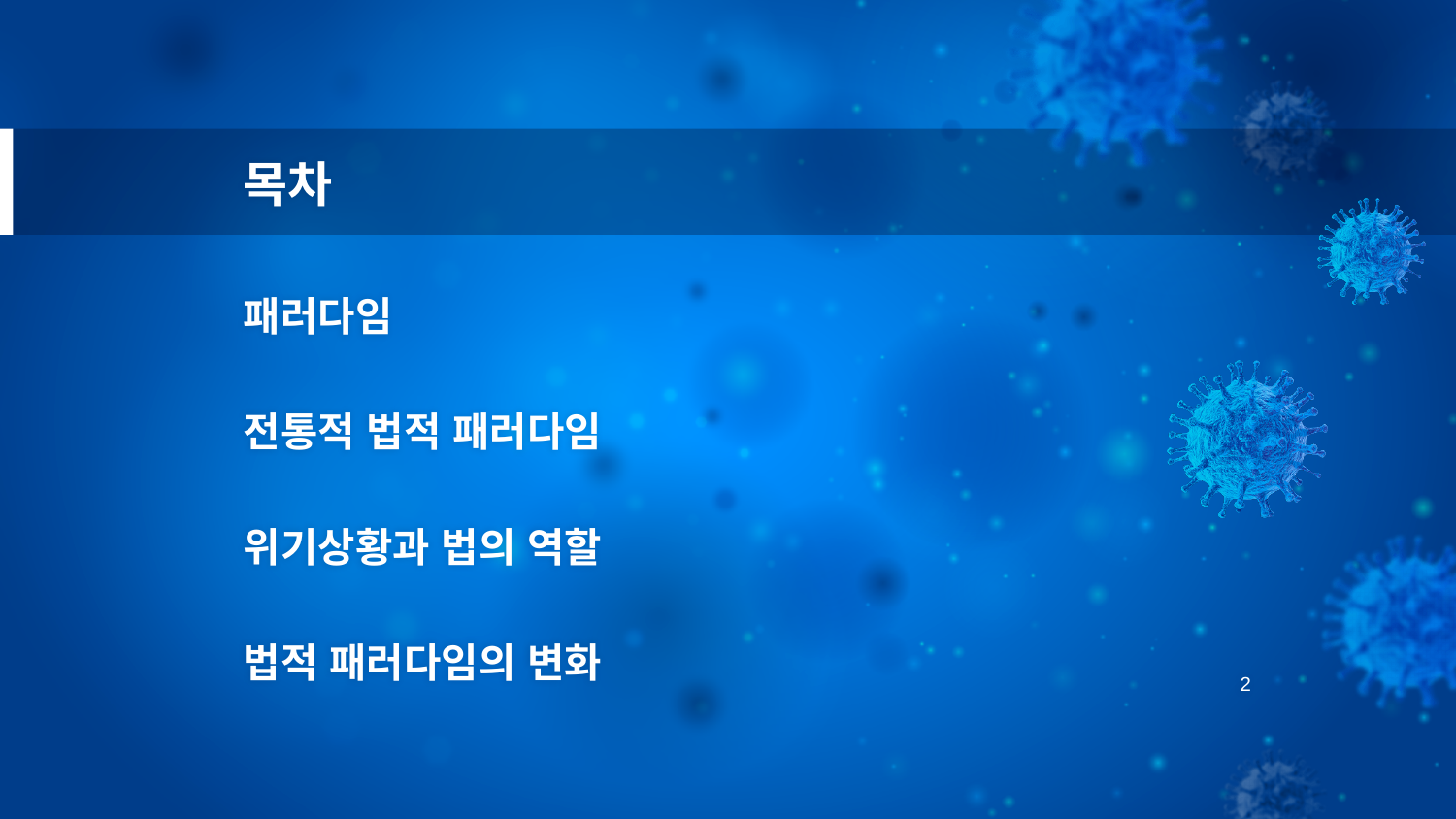

# 목차
패러다임

전통적 법적 패러다임

위기상황과 법의 역할

법적 패러다임의 변화
2